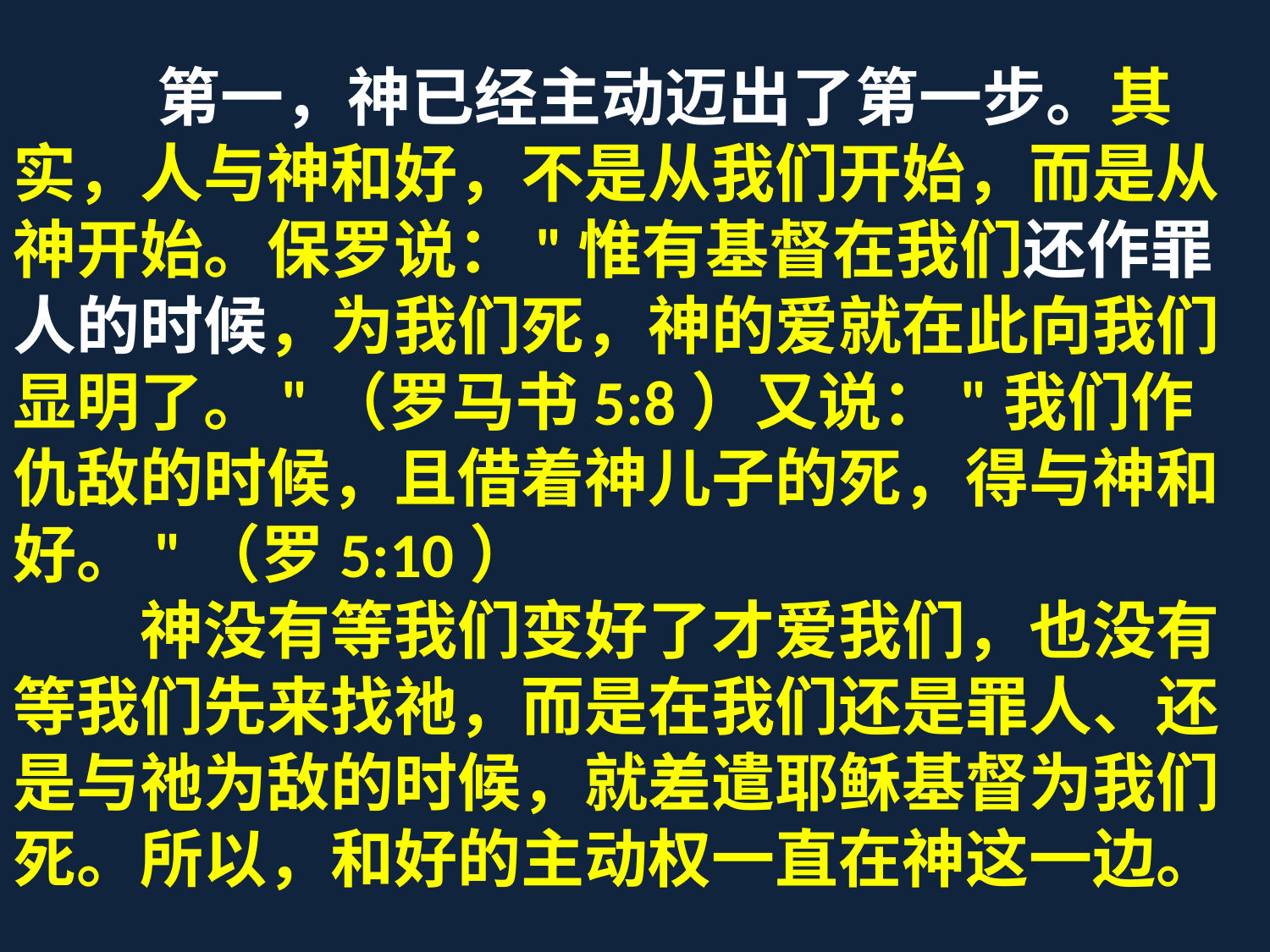

第一，神已经主动迈出了第一步。其实，人与神和好，不是从我们开始，而是从神开始。保罗说："惟有基督在我们还作罪人的时候，为我们死，神的爱就在此向我们显明了。"（罗马书5:8）又说："我们作仇敌的时候，且借着神儿子的死，得与神和好。"（罗5:10）
	神没有等我们变好了才爱我们，也没有等我们先来找祂，而是在我们还是罪人、还是与祂为敌的时候，就差遣耶稣基督为我们死。所以，和好的主动权一直在神这一边。